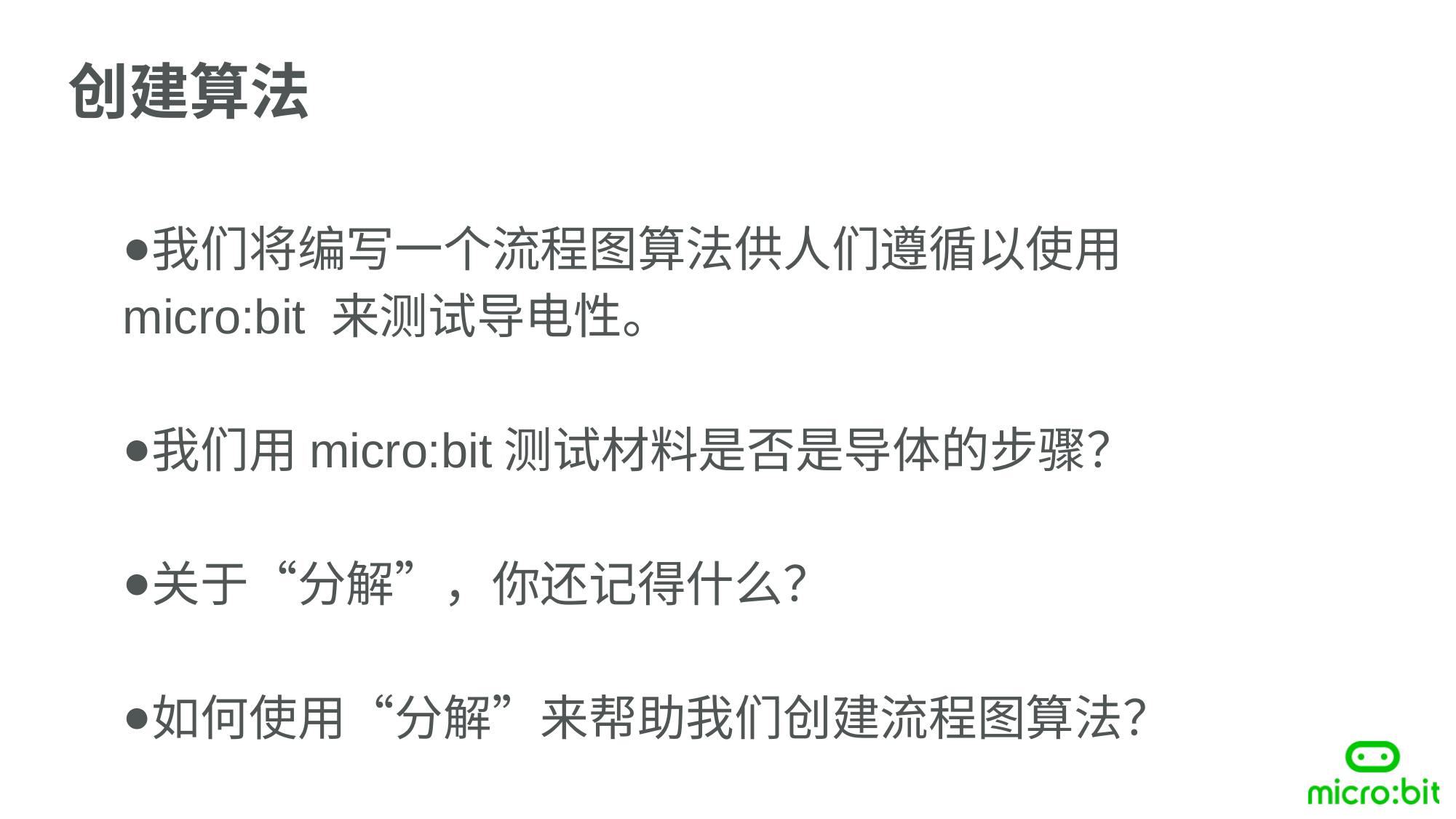

创建算法

我们将编写一个流程图算法供人们遵循以使用 micro:bit 来测试导电性。

我们用micro:bit测试材料是否是导体的步骤？

关于“分解”，你还记得什么？

如何使用“分解”来帮助我们创建流程图算法？